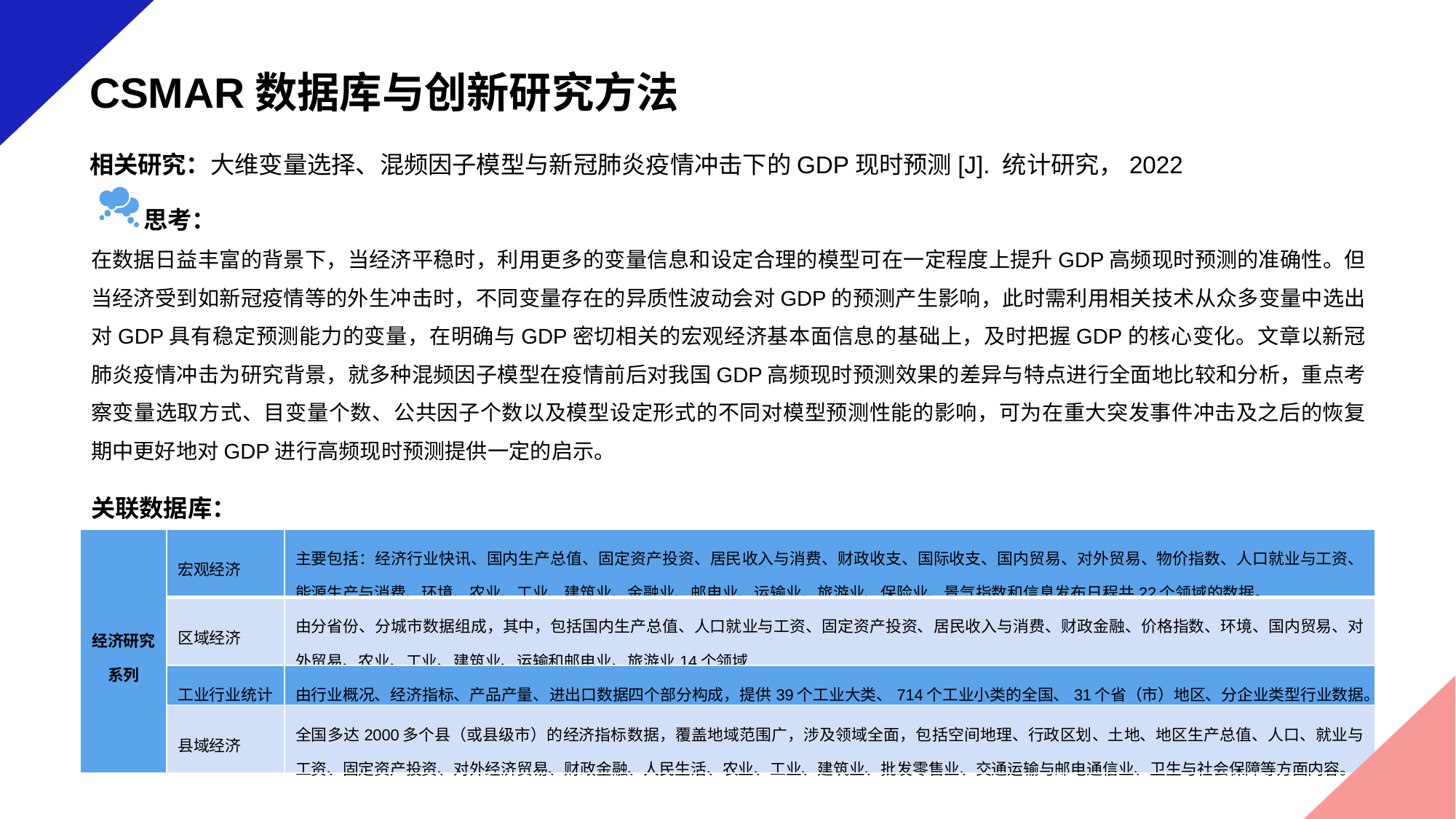

CSMAR数据库与创新研究方法

相关研究：大维变量选择、混频因子模型与新冠肺炎疫情冲击下的GDP现时预测[J]. 统计研究，2022
          思考：
在数据日益丰富的背景下，当经济平稳时，利用更多的变量信息和设定合理的模型可在一定程度上提升GDP高频现时预测的准确性。但当经济受到如新冠疫情等的外生冲击时，不同变量存在的异质性波动会对GDP的预测产生影响，此时需利用相关技术从众多变量中选出对GDP具有稳定预测能力的变量，在明确与GDP密切相关的宏观经济基本面信息的基础上，及时把握GDP的核心变化。文章以新冠肺炎疫情冲击为研究背景，就多种混频因子模型在疫情前后对我国GDP高频现时预测效果的差异与特点进行全面地比较和分析，重点考察变量选取方式、目变量个数、公共因子个数以及模型设定形式的不同对模型预测性能的影响，可为在重大突发事件冲击及之后的恢复期中更好地对GDP进行高频现时预测提供一定的启示。

关联数据库：

| 经济研究系列 | 宏观经济 | 主要包括：经济行业快讯、国内生产总值、固定资产投资、居民收入与消费、财政收支、国际收支、国内贸易、对外贸易、物价指数、人口就业与工资、能源生产与消费、环境、农业、工业、建筑业、金融业、邮电业、运输业、旅游业、保险业、景气指数和信息发布日程共22个领域的数据。 |
| --- | --- | --- |
|  | 区域经济 | 由分省份、分城市数据组成，其中，包括国内生产总值、人口就业与工资、固定资产投资、居民收入与消费、财政金融、价格指数、环境、国内贸易、对外贸易、农业、工业、建筑业、运输和邮电业、旅游业14个领域 |
|  | 工业行业统计 | 由行业概况、经济指标、产品产量、进出口数据四个部分构成，提供39个工业大类、714个工业小类的全国、31个省（市）地区、分企业类型行业数据。 |
|  | 县域经济 | 全国多达2000多个县（或县级市）的经济指标数据，覆盖地域范围广，涉及领域全面，包括空间地理、行政区划、土地、地区生产总值、人口、就业与工资、固定资产投资、对外经济贸易、财政金融、人民生活、农业、工业、建筑业、批发零售业、交通运输与邮电通信业、卫生与社会保障等方面内容。 |